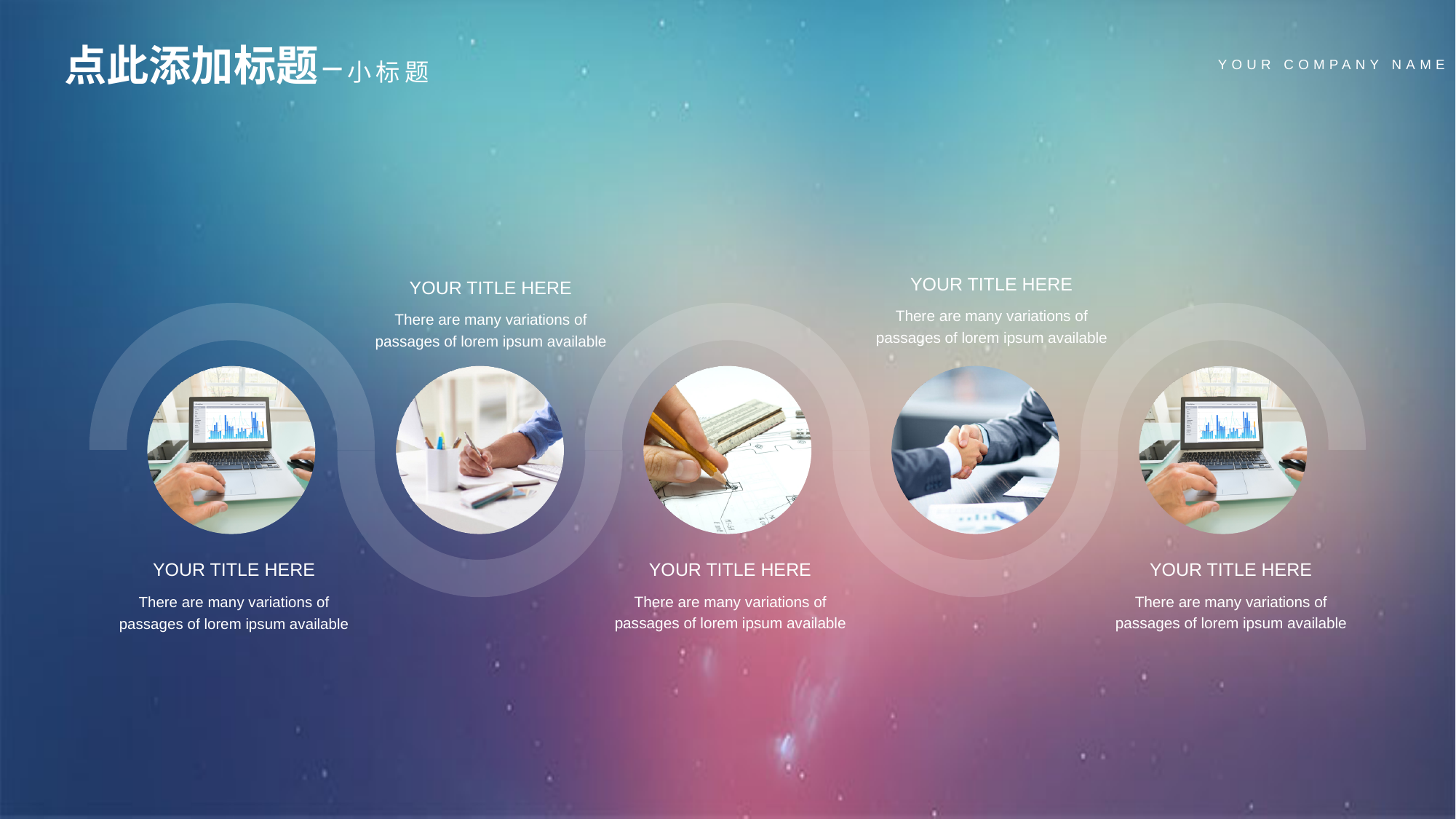

点此添加标题 – 小标题
YOUR COMPANY NAME
YOUR TITLE HERE
YOUR TITLE HERE
There are many variations of passages of lorem ipsum available

There are many variations of passages of lorem ipsum available

YOUR TITLE HERE
YOUR TITLE HERE
YOUR TITLE HERE
There are many variations of passages of lorem ipsum available
There are many variations of passages of lorem ipsum available
There are many variations of passages of lorem ipsum available